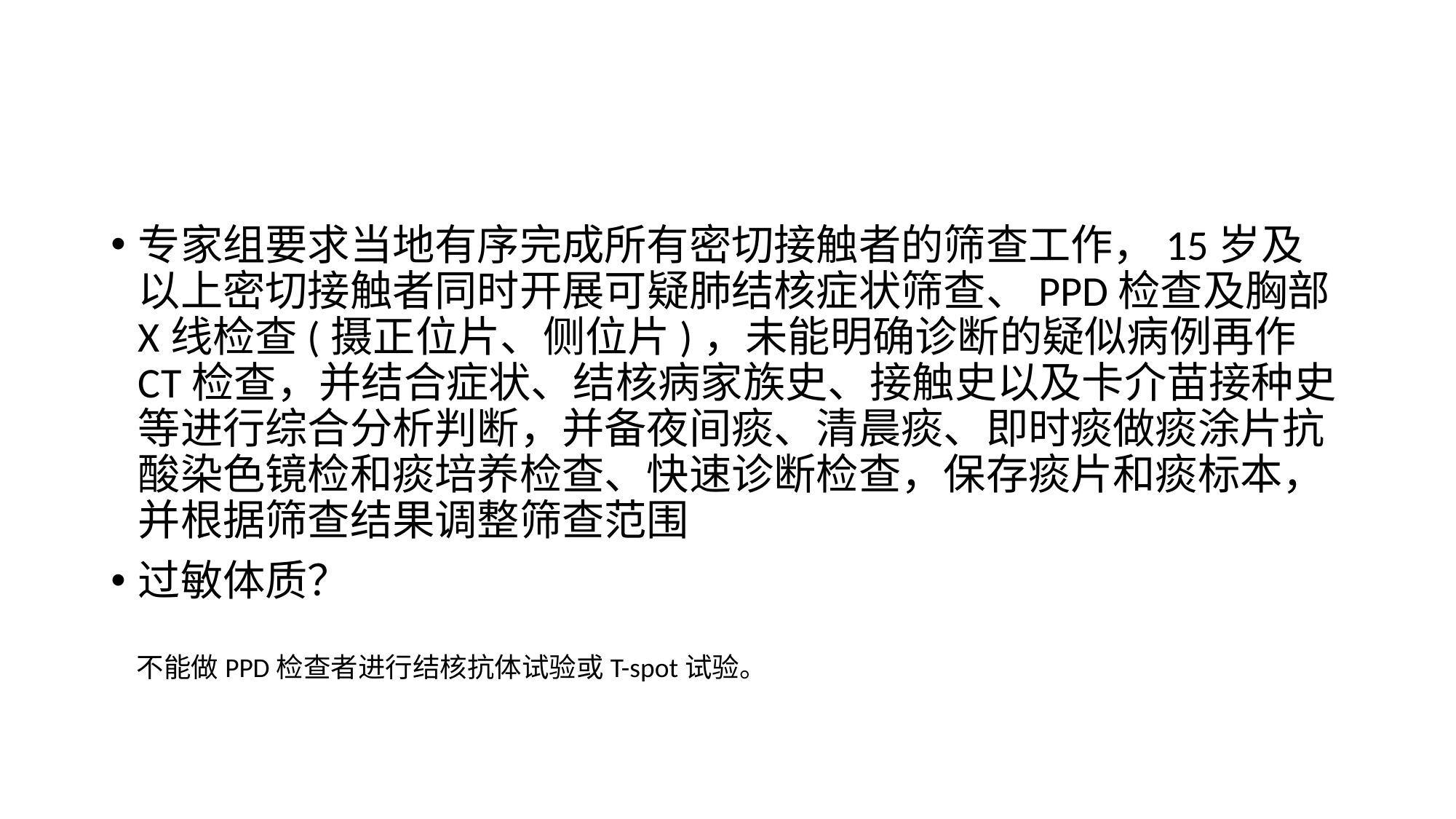

#
专家组要求当地有序完成所有密切接触者的筛查工作，15岁及以上密切接触者同时开展可疑肺结核症状筛查、PPD检查及胸部X线检查(摄正位片、侧位片)，未能明确诊断的疑似病例再作CT检查，并结合症状、结核病家族史、接触史以及卡介苗接种史等进行综合分析判断，并备夜间痰、清晨痰、即时痰做痰涂片抗酸染色镜检和痰培养检查、快速诊断检查，保存痰片和痰标本，并根据筛查结果调整筛查范围
过敏体质？
不能做PPD检查者进行结核抗体试验或T-spot试验。